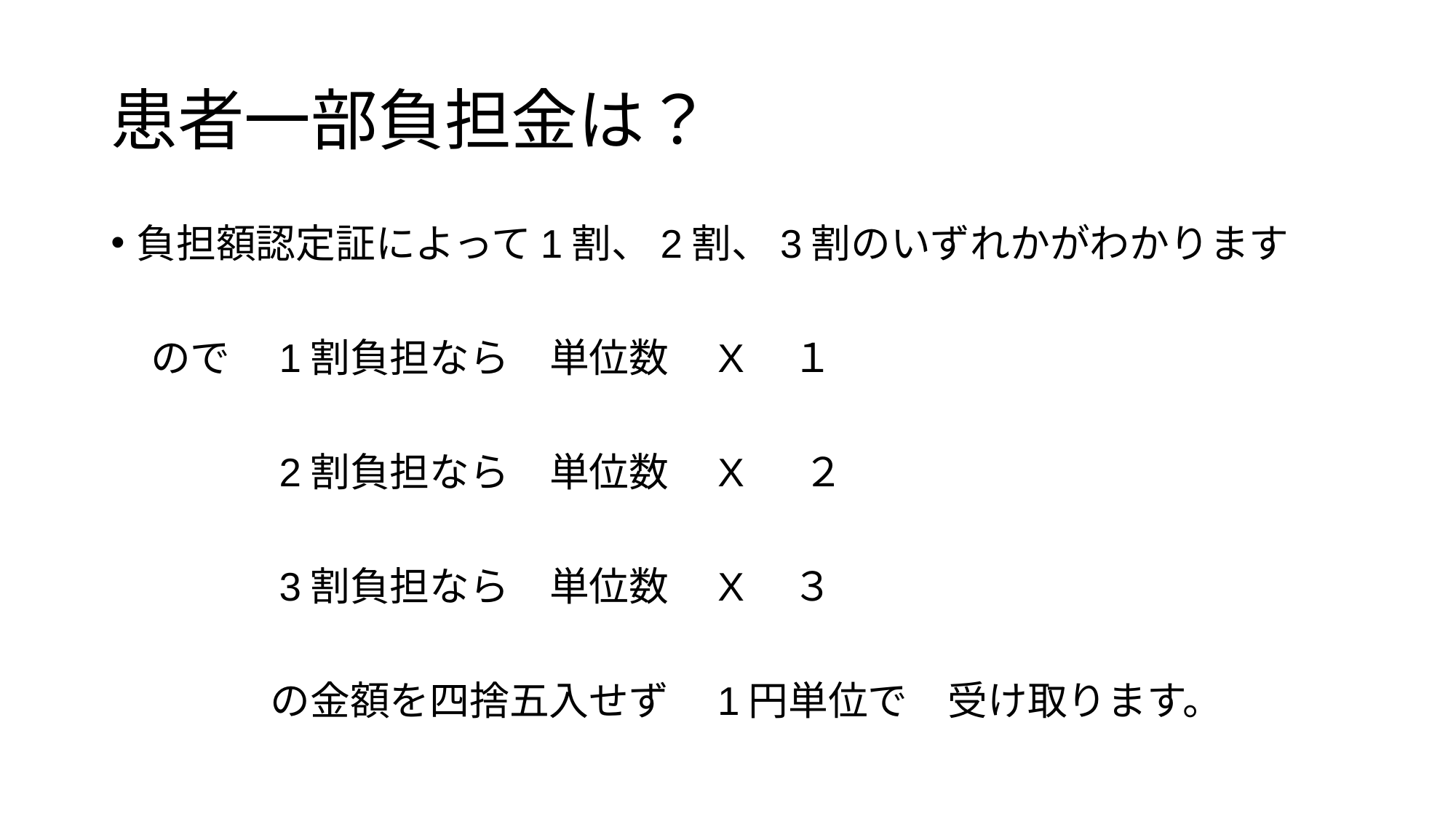

# 患者一部負担金は？
負担額認定証によって1割、2割、3割のいずれかがわかります

　ので　1割負担なら　単位数　X　１

　　　　2割負担なら　単位数　X 　２

　　　　3割負担なら　単位数　X　３

　　　　の金額を四捨五入せず　1円単位で　受け取ります。